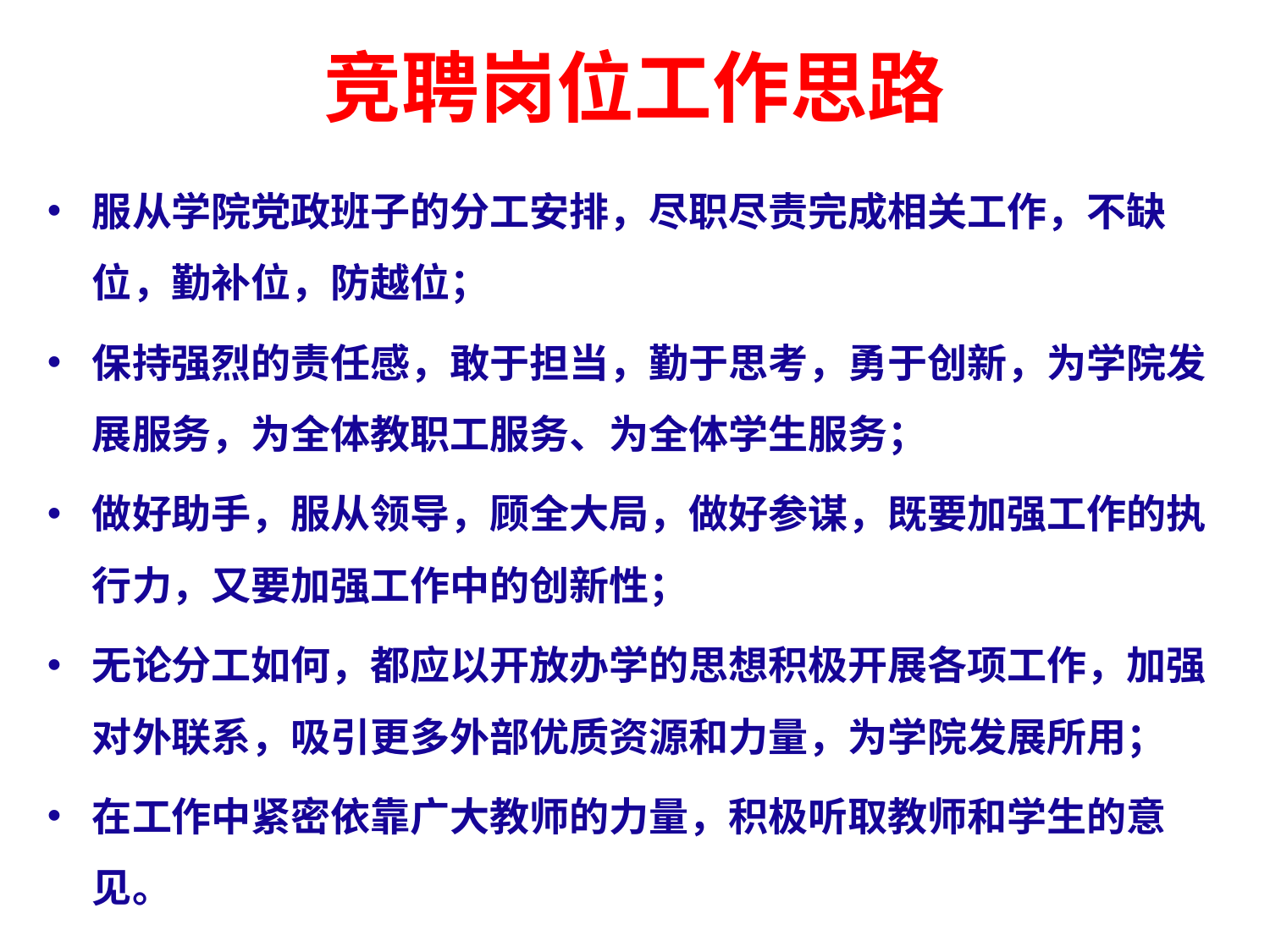

# 竞聘岗位工作思路
服从学院党政班子的分工安排，尽职尽责完成相关工作，不缺位，勤补位，防越位；
保持强烈的责任感，敢于担当，勤于思考，勇于创新，为学院发展服务，为全体教职工服务、为全体学生服务；
做好助手，服从领导，顾全大局，做好参谋，既要加强工作的执行力，又要加强工作中的创新性；
无论分工如何，都应以开放办学的思想积极开展各项工作，加强对外联系，吸引更多外部优质资源和力量，为学院发展所用；
在工作中紧密依靠广大教师的力量，积极听取教师和学生的意见。